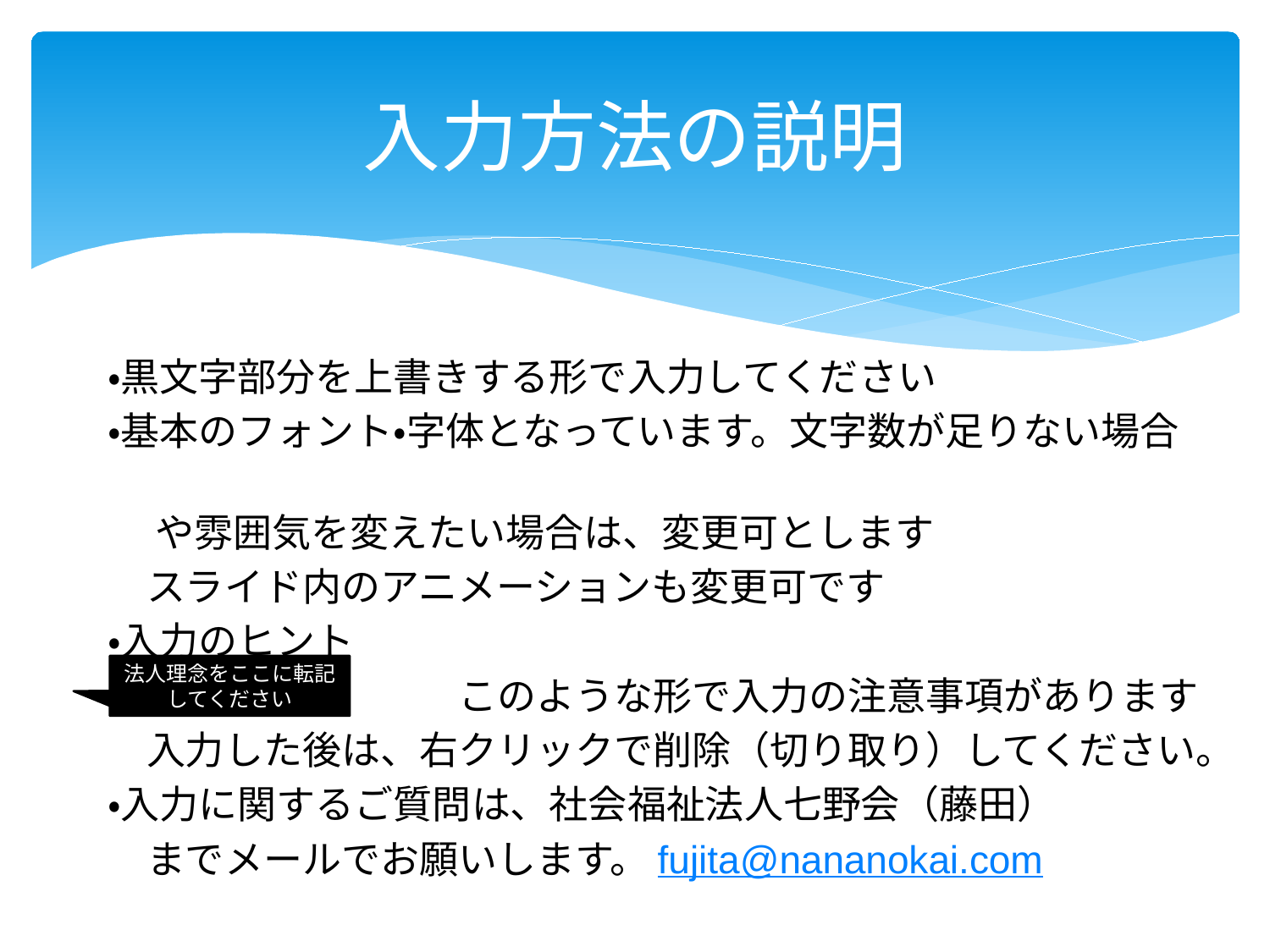

# 入力方法の説明
・黒文字部分を上書きする形で入力してください
・基本のフォント・字体となっています。文字数が足りない場合
　 や雰囲気を変えたい場合は、変更可とします
　スライド内のアニメーションも変更可です
・入力のヒント
　　　　　　　　　このような形で入力の注意事項があります
　入力した後は、右クリックで削除（切り取り）してください。
・入力に関するご質問は、社会福祉法人七野会（藤田）
　までメールでお願いします。fujita@nananokai.com

法人理念をここに転記してください